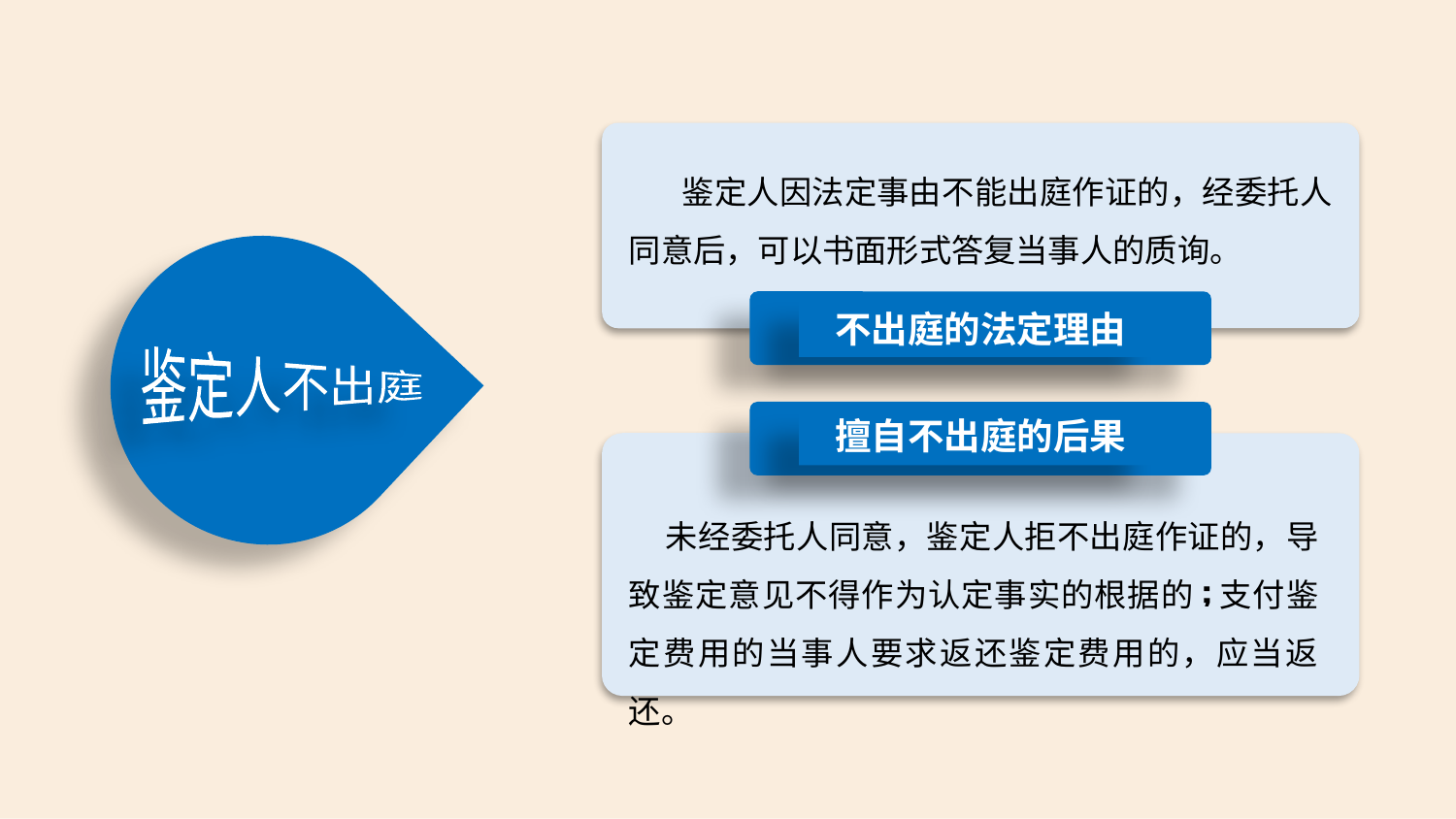

鉴定人因法定事由不能出庭作证的，经委托人同意后，可以书面形式答复当事人的质询。

鉴定人不出庭

不出庭的法定理由

擅自不出庭的后果

未经委托人同意，鉴定人拒不出庭作证的，导致鉴定意见不得作为认定事实的根据的;支付鉴定费用的当事人要求返还鉴定费用的，应当返还。